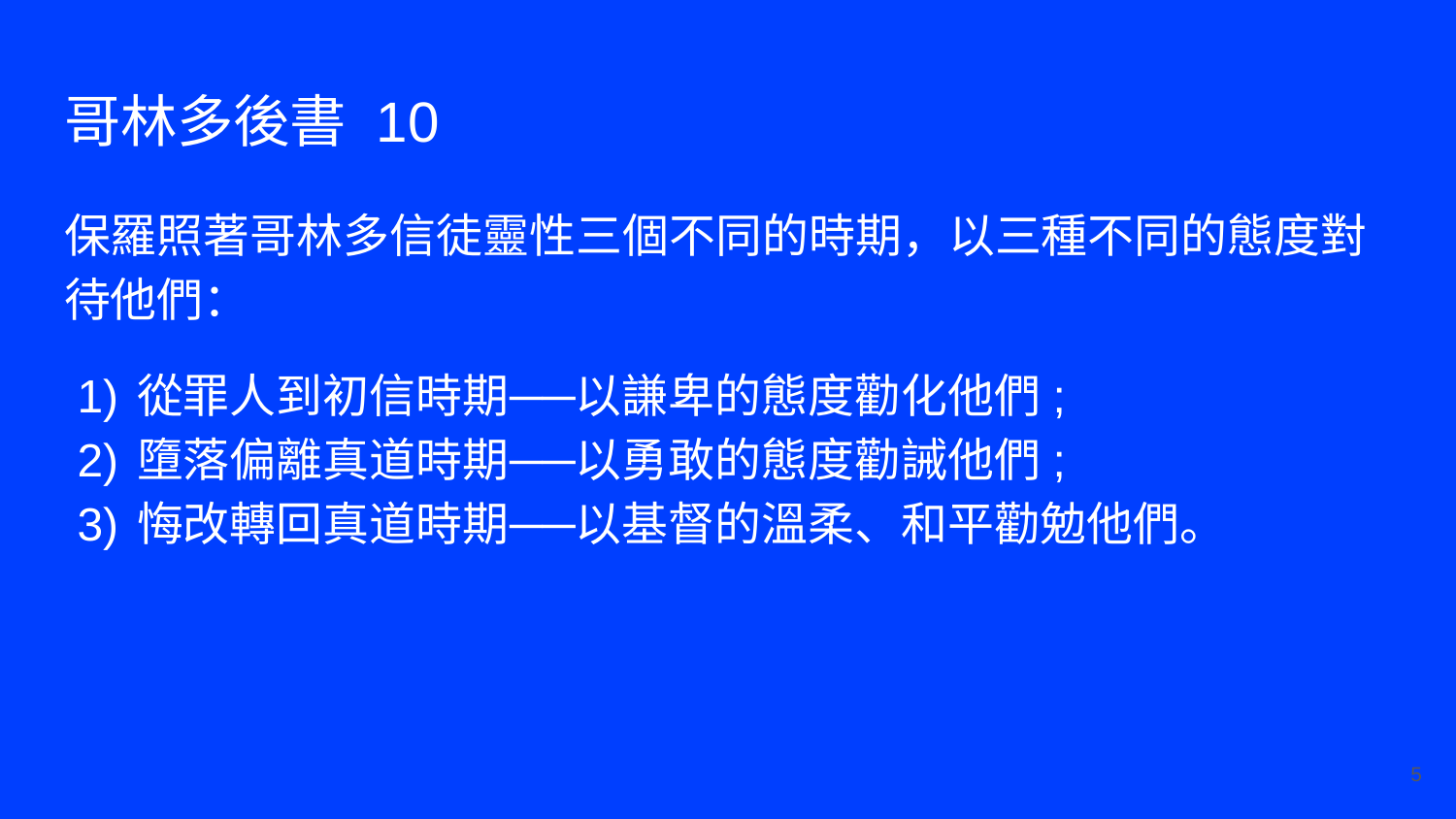

# 哥林多後書 10
保羅照著哥林多信徒靈性三個不同的時期，以三種不同的態度對待他們：
從罪人到初信時期──以謙卑的態度勸化他們;
墮落偏離真道時期──以勇敢的態度勸誡他們;
悔改轉回真道時期──以基督的溫柔、和平勸勉他們。

5